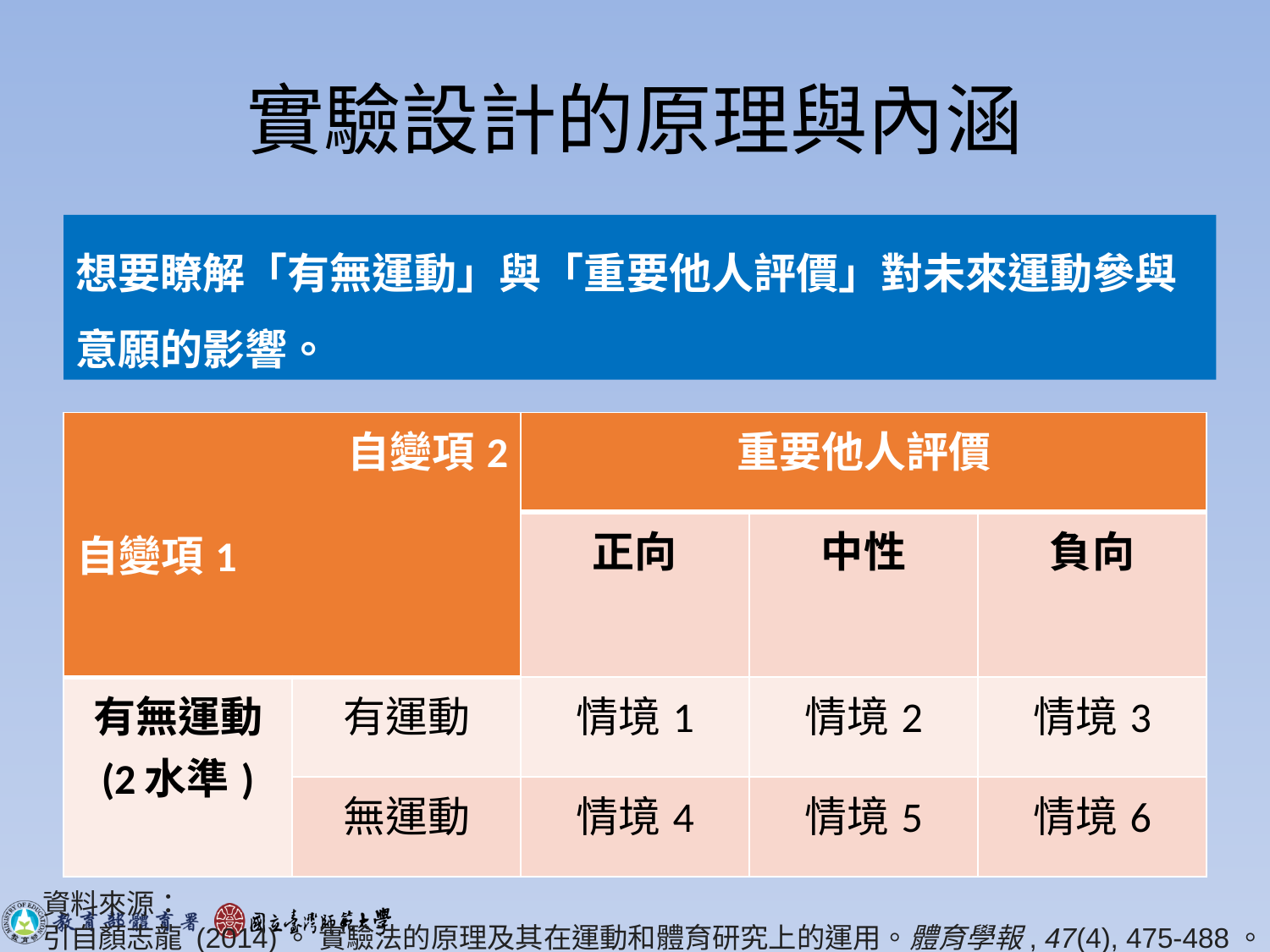

# 實驗設計的原理與內涵
想要瞭解「有無運動」與「重要他人評價」對未來運動參與意願的影響。
| 自變項2 自變項1 |  | 重要他人評價 |  |  |
| --- | --- | --- | --- | --- |
|  |  | 正向 | 中性 | 負向 |
| 有無運動 (2水準) | 有運動 | 情境1 | 情境2 | 情境3 |
|  | 無運動 | 情境4 | 情境5 | 情境6 |
資料來源：
引自顏志龍 (2014)。 實驗法的原理及其在運動和體育研究上的運用。體育學報, 47(4), 475-488。